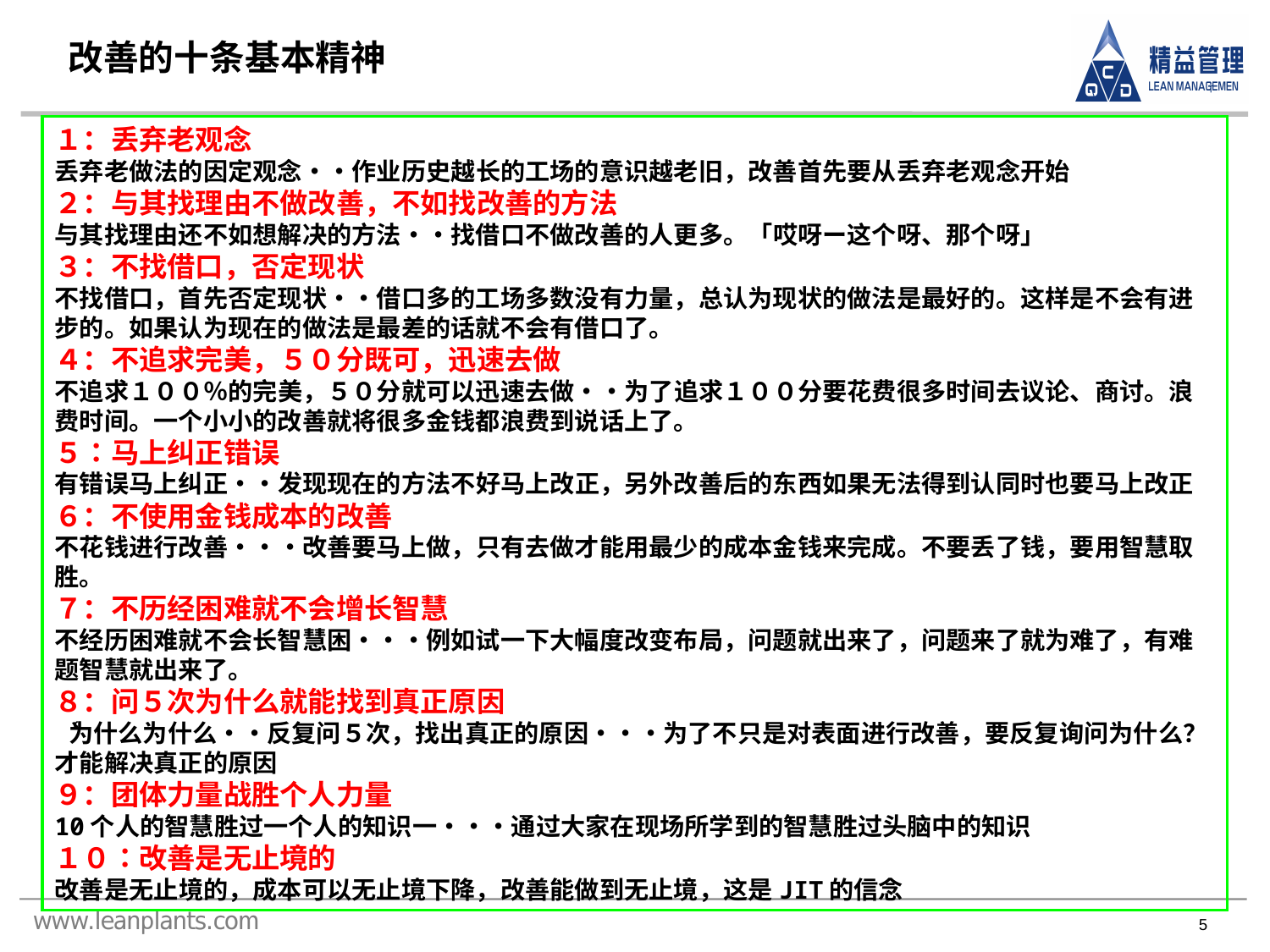

改善的十条基本精神
１：丢弃老观念
丢弃老做法的因定观念・・作业历史越长的工场的意识越老旧，改善首先要从丢弃老观念开始
２：与其找理由不做改善，不如找改善的方法
与其找理由还不如想解决的方法・・找借口不做改善的人更多。「哎呀ー这个呀、那个呀」
３：不找借口，否定现状
不找借口，首先否定现状・・借口多的工场多数没有力量，总认为现状的做法是最好的。这样是不会有进步的。如果认为现在的做法是最差的话就不会有借口了。
４：不追求完美，５０分既可，迅速去做
不追求１００％的完美，５０分就可以迅速去做・・为了追求１００分要花费很多时间去议论、商讨。浪费时间。一个小小的改善就将很多金钱都浪费到说话上了。
５：马上纠正错误
有错误马上纠正・・发现现在的方法不好马上改正，另外改善后的东西如果无法得到认同时也要马上改正
６：不使用金钱成本的改善
不花钱进行改善・・・改善要马上做，只有去做才能用最少的成本金钱来完成。不要丢了钱，要用智慧取胜。
７：不历经困难就不会增长智慧
不经历困难就不会长智慧困・・・例如试一下大幅度改变布局，问题就出来了，问题来了就为难了，有难题智慧就出来了。
８：问５次为什么就能找到真正原因
‘为什么为什么・・反复问５次，找出真正的原因・・・为了不只是对表面进行改善，要反复询问为什么？才能解决真正的原因
９：团体力量战胜个人力量
10个人的智慧胜过一个人的知识一・・・通过大家在现场所学到的智慧胜过头脑中的知识
１０：改善是无止境的
改善是无止境的，成本可以无止境下降，改善能做到无止境，这是JIT的信念
5